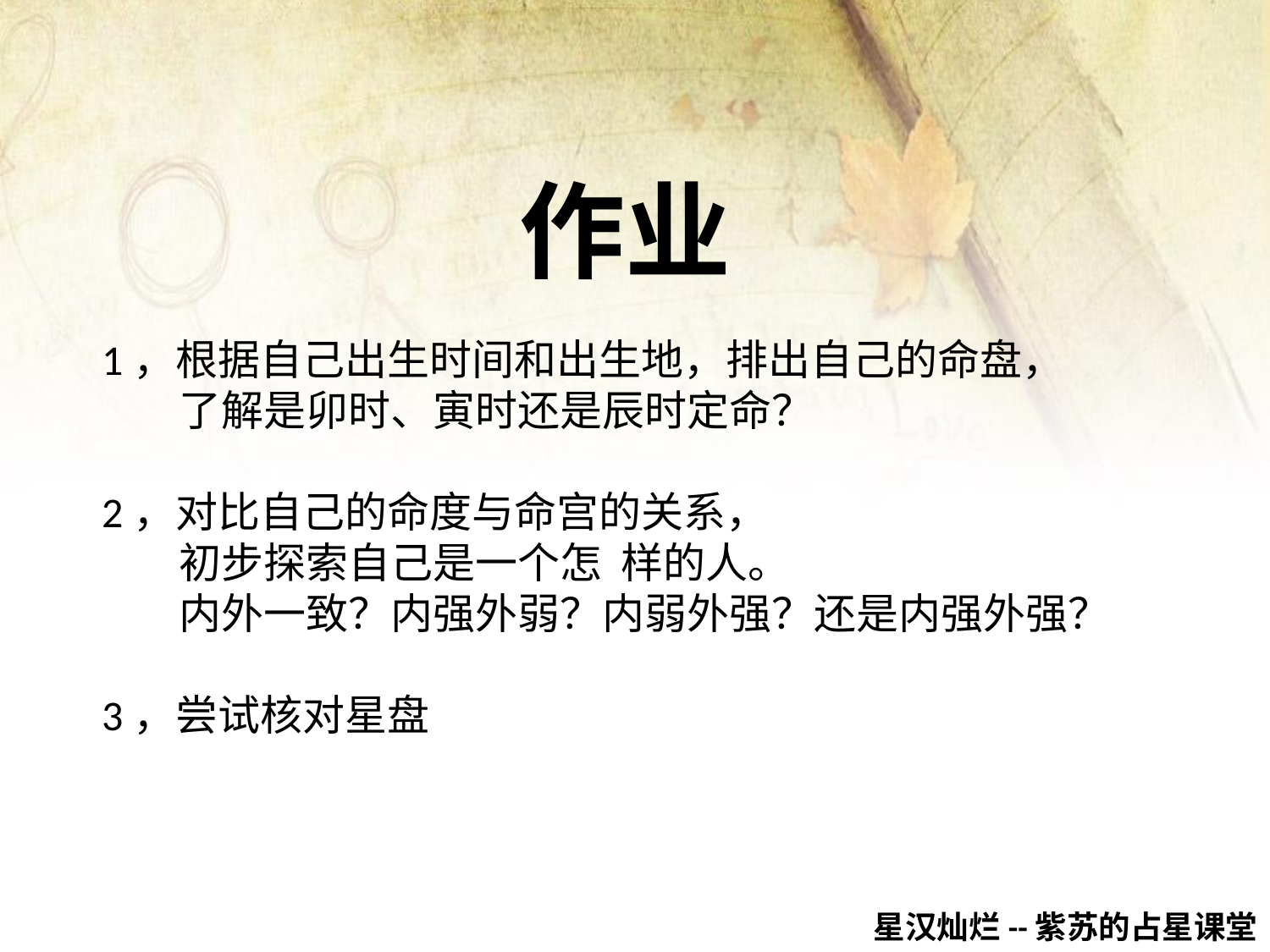

作业
1，根据自己出生时间和出生地，排出自己的命盘，
       了解是卯时、寅时还是辰时定命？

2，对比自己的命度与命宫的关系，
       初步探索自己是一个怎  样的人。
       内外一致？内强外弱？内弱外强？还是内强外强？

3，尝试核对星盘
星汉灿烂--紫苏的占星课堂